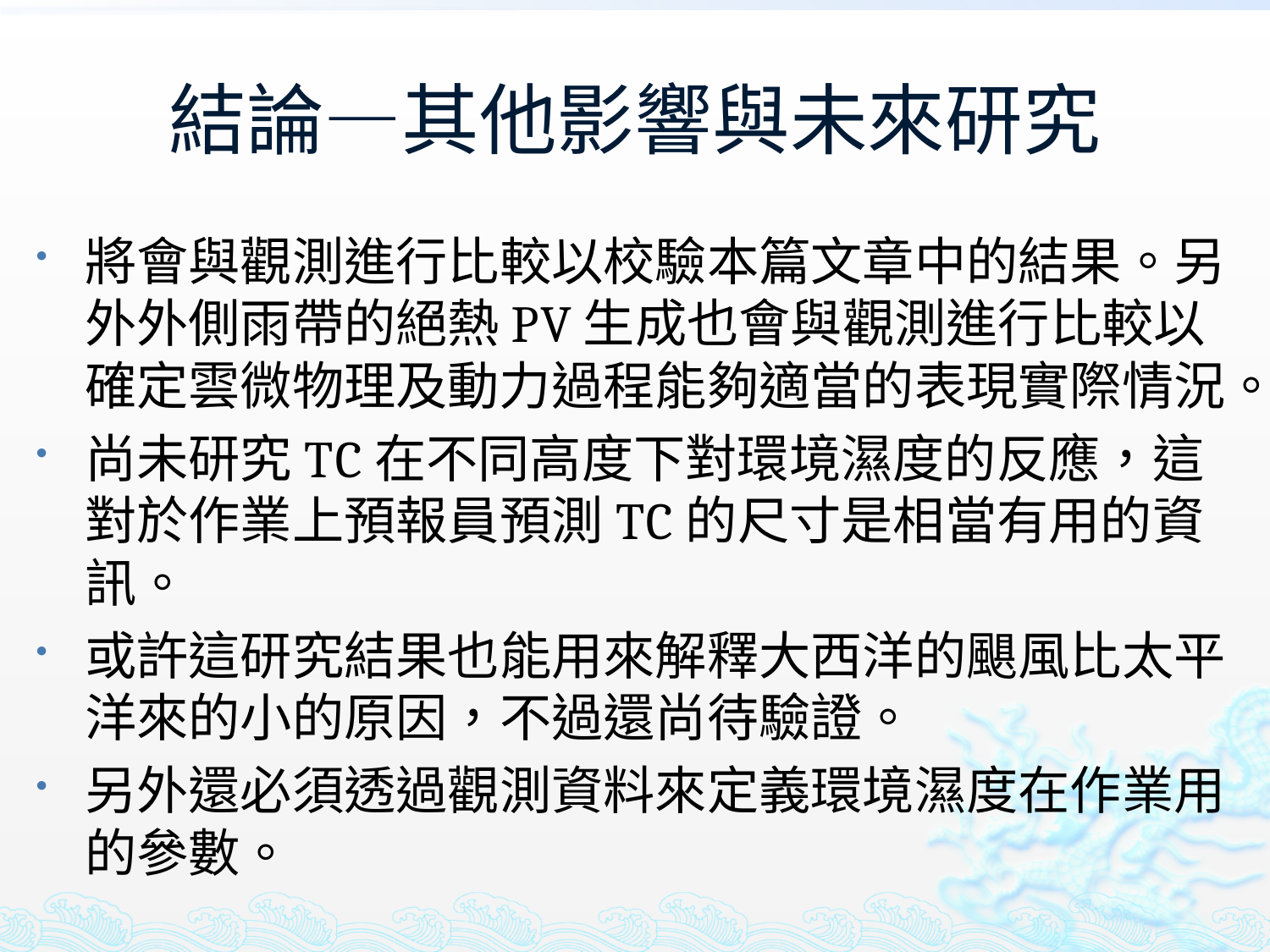

# 結論—其他影響與未來研究
將會與觀測進行比較以校驗本篇文章中的結果。另外外側雨帶的絕熱PV生成也會與觀測進行比較以確定雲微物理及動力過程能夠適當的表現實際情況。
尚未研究TC在不同高度下對環境濕度的反應，這對於作業上預報員預測TC的尺寸是相當有用的資訊。
或許這研究結果也能用來解釋大西洋的颶風比太平洋來的小的原因，不過還尚待驗證。
另外還必須透過觀測資料來定義環境濕度在作業用的參數。